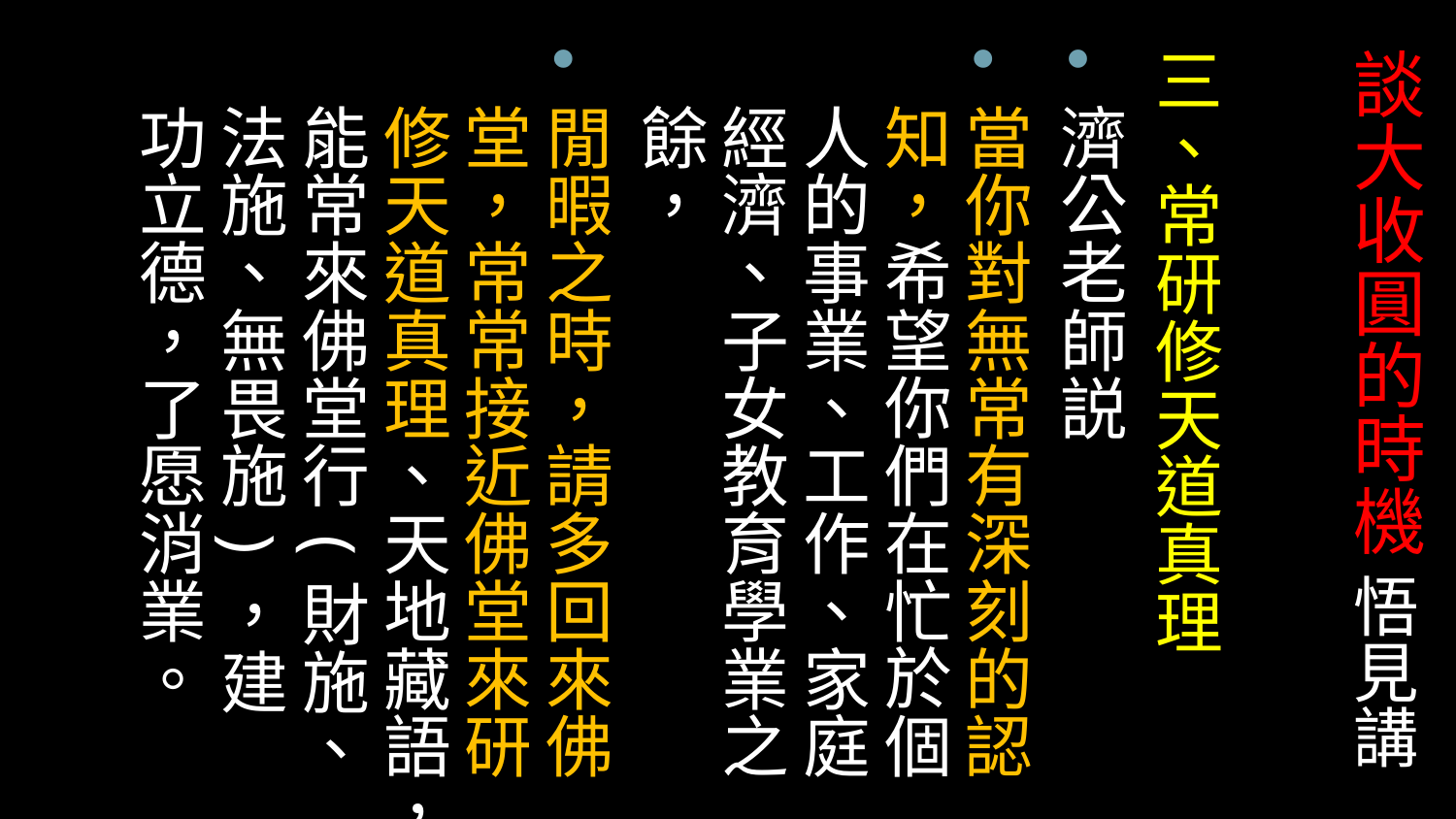

# 談大收圓的時機 悟見講
三、常研修天道真理
濟公老師説
當你對無常有深刻的認知，希望你們在忙於個人的事業、工作、家庭經濟、子女教育學業之餘，
閒暇之時，請多回來佛堂，常常接近佛堂來研修天道真理、天地藏語，能常來佛堂行(財施、法施、無畏施)，建功立德，了愿消業。